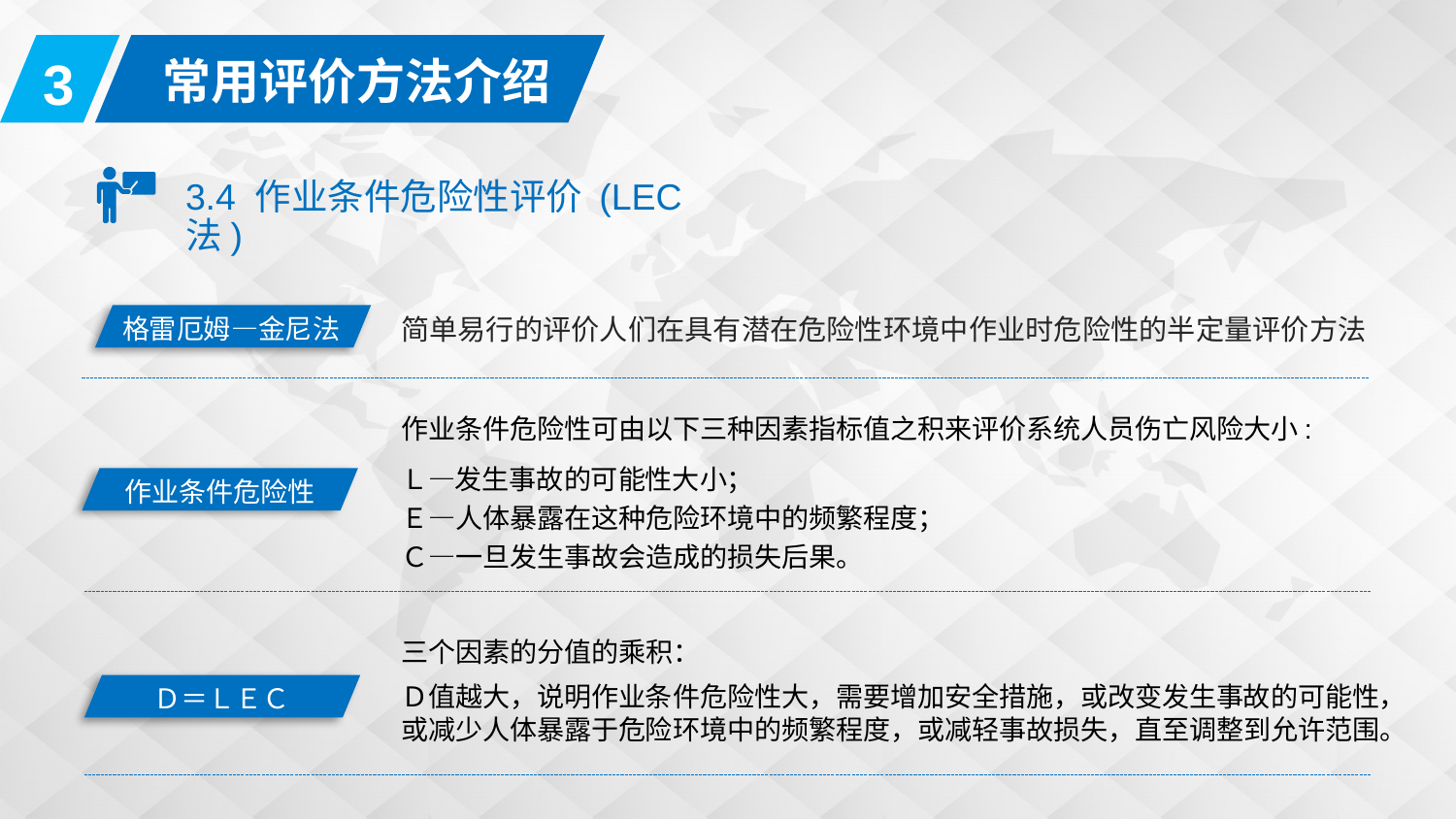

3
常用评价方法介绍

3.4 作业条件危险性评价 (LEC法)
格雷厄姆—金尼法
简单易行的评价人们在具有潜在危险性环境中作业时危险性的半定量评价方法

作业条件危险性可由以下三种因素指标值之积来评价系统人员伤亡风险大小:
Ｌ―发生事故的可能性大小；
Ｅ―人体暴露在这种危险环境中的频繁程度；
Ｃ―一旦发生事故会造成的损失后果。
作业条件危险性

三个因素的分值的乘积：
Ｄ值越大，说明作业条件危险性大，需要增加安全措施，或改变发生事故的可能性，或减少人体暴露于危险环境中的频繁程度，或减轻事故损失，直至调整到允许范围。
Ｄ＝ＬＥＣ